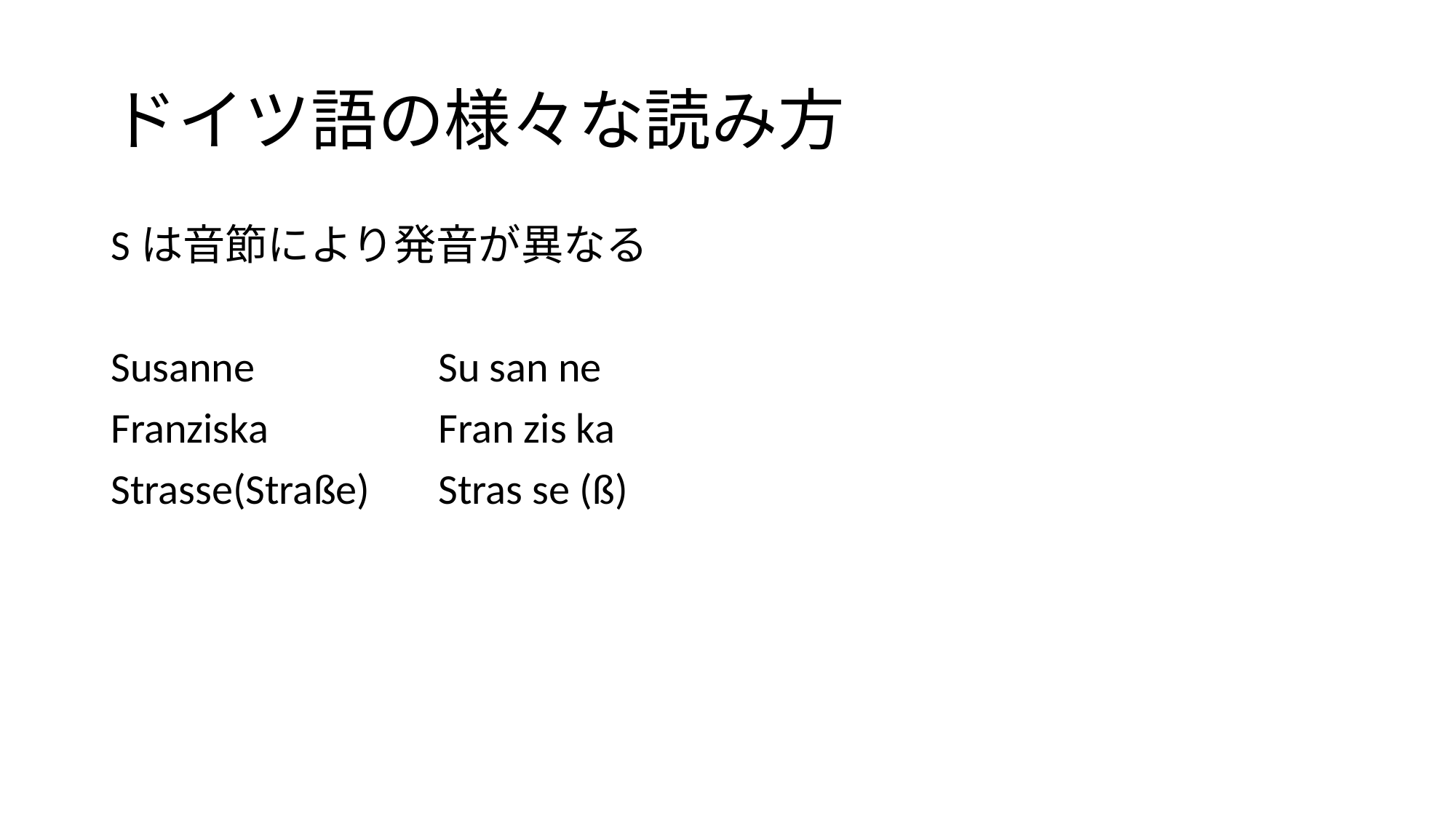

# ドイツ語の様々な読み方
Sは音節により発音が異なる

Susanne		Su san ne
Franziska		Fran zis ka
Strasse(Straße)	Stras se (ß)